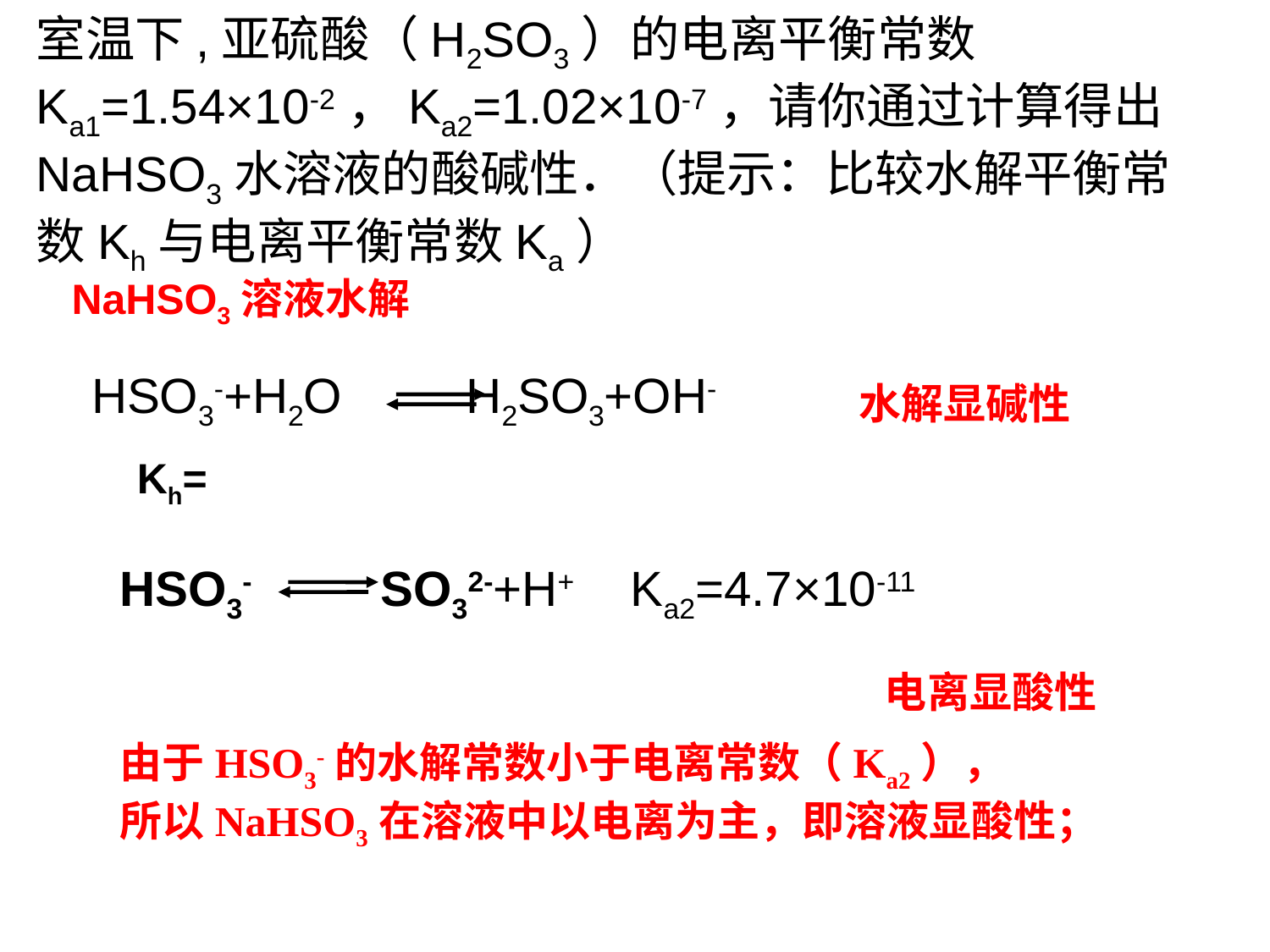

室温下,亚硫酸（H2SO3）的电离平衡常数Ka1=1.54×10-2，Ka2=1.02×10-7，请你通过计算得出NaHSO3水溶液的酸碱性．（提示：比较水解平衡常数Kh与电离平衡常数Ka）
NaHSO3溶液水解
HSO3-+H2O         H2SO3+OH-

水解显碱性
Kh=
HSO3-                SO32-+H+       Ka2=4.7×10-11

电离显酸性
由于HSO3-的水解常数小于电离常数（Ka2），
所以NaHSO3在溶液中以电离为主，即溶液显酸性；